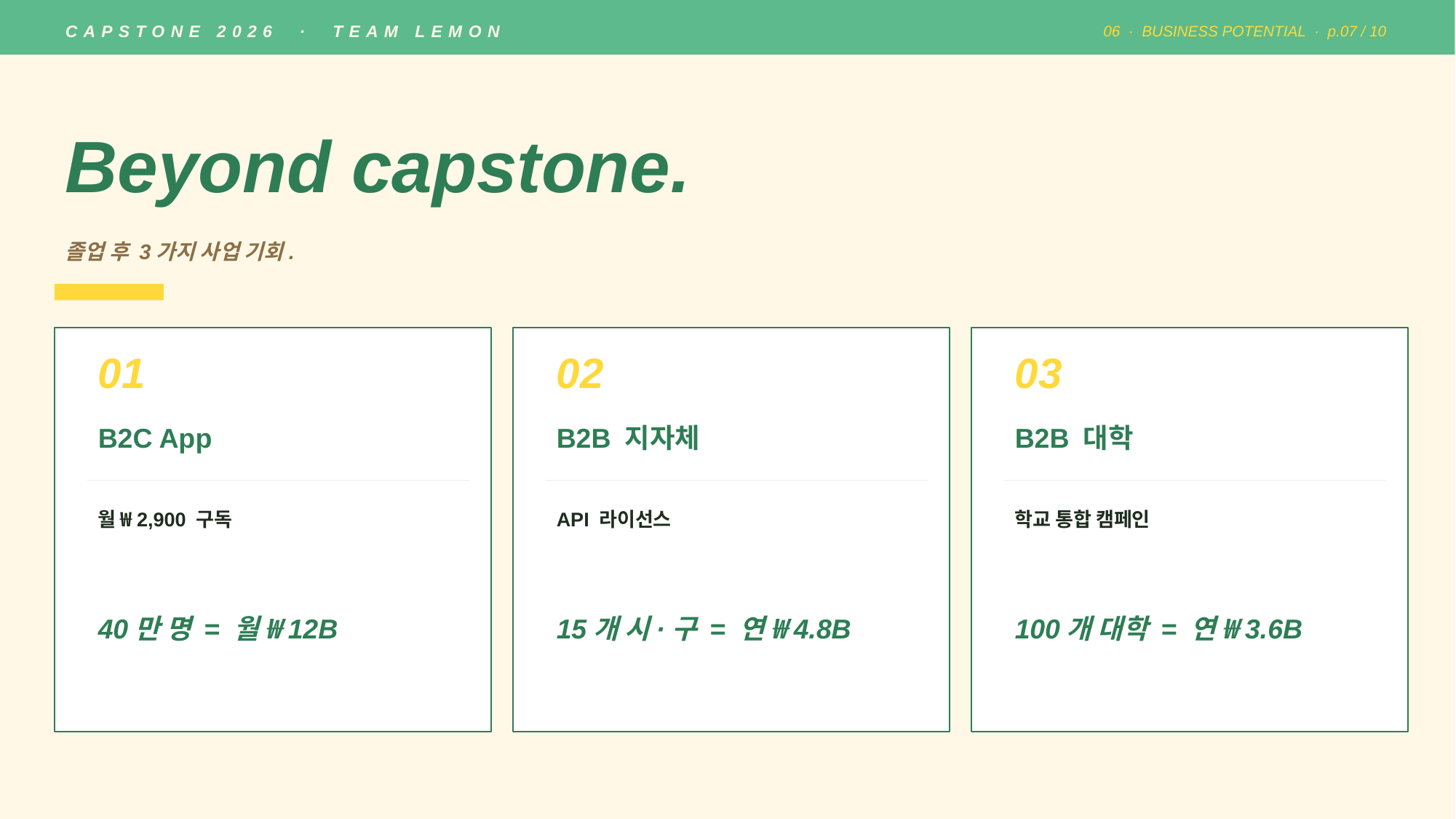

CAPSTONE 2026  ·  TEAM LEMON
06  ·  BUSINESS POTENTIAL  ·  p.07 / 10
Beyond capstone.
졸업 후 3가지 사업 기회.

01
02
03
B2C App
B2B 지자체
B2B 대학

월 ₩2,900 구독
API 라이선스
학교 통합 캠페인
40만 명 = 월 ₩12B
15개 시·구 = 연 ₩4.8B
100개 대학 = 연 ₩3.6B